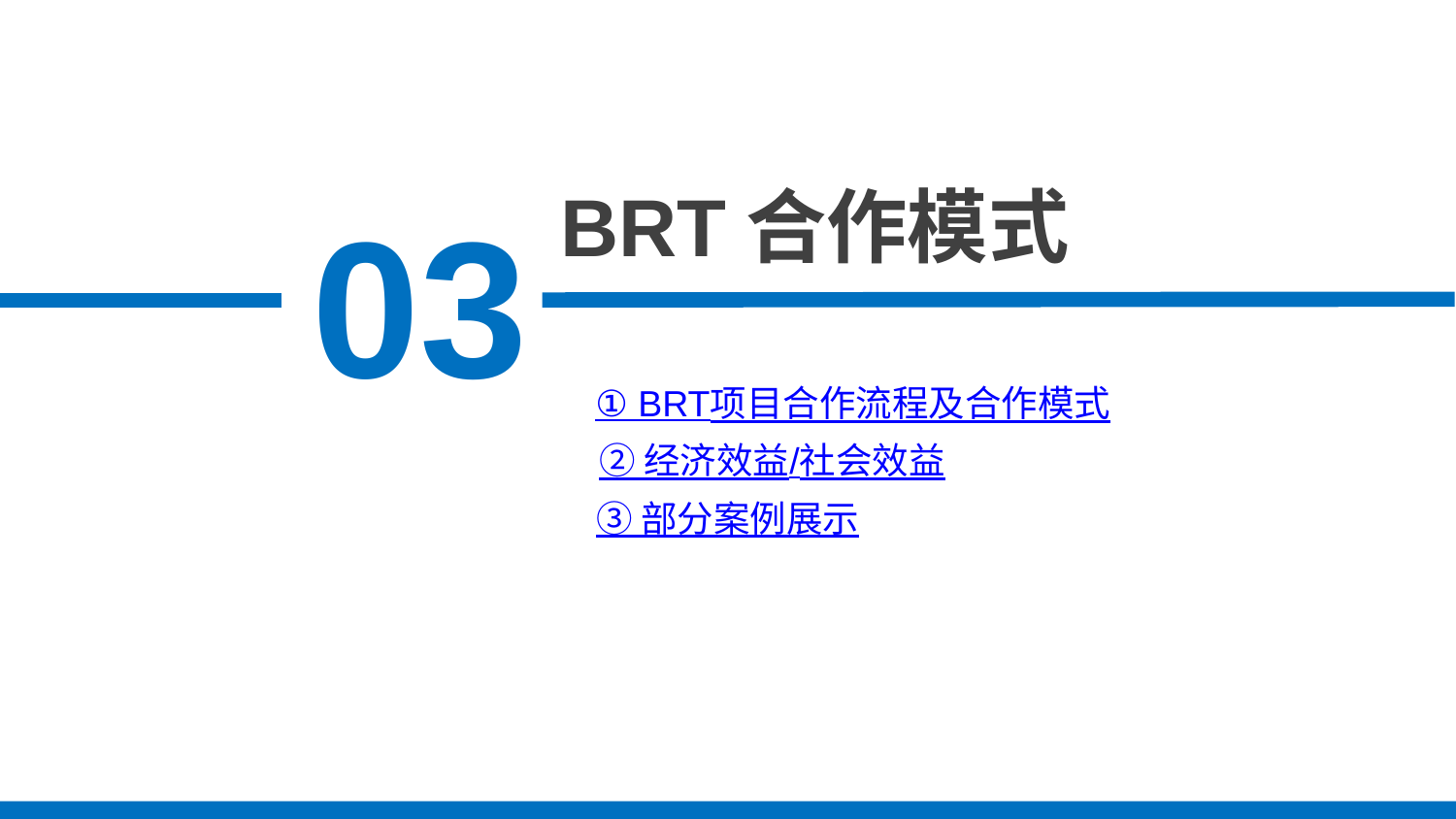

BRT合作模式
03
① BRT项目合作流程及合作模式
② 经济效益/社会效益
③ 部分案例展示